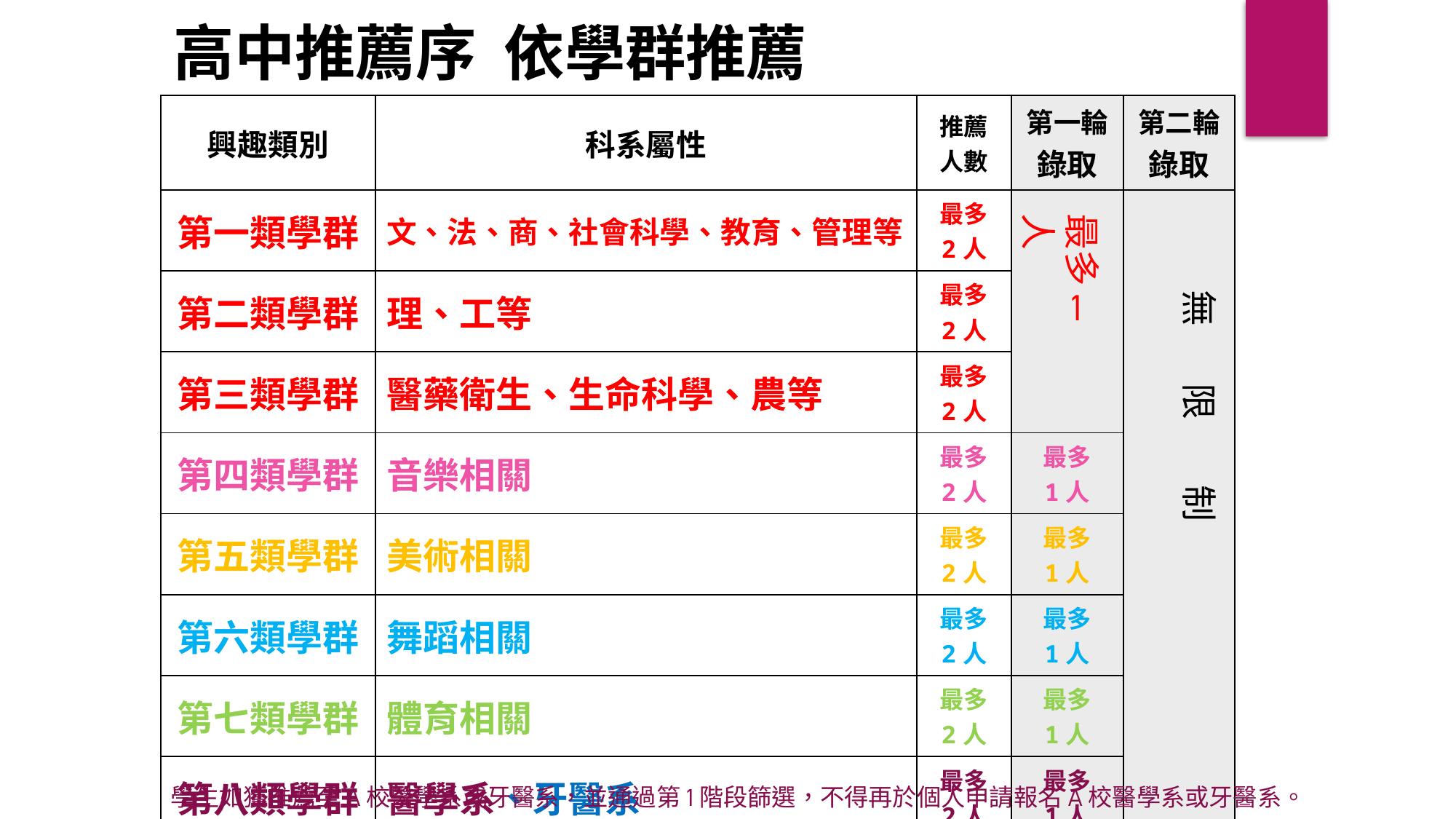

高中推薦序  依學群推薦
| 興趣類別 | 科系屬性 | 推薦 人數 | 第一輪 錄取 | 第二輪 錄取 |
| --- | --- | --- | --- | --- |
| 第一類學群 | 文、法、商、社會科學、教育、管理等 | 最多 2人 |  |  |
| 第二類學群 | 理、工等 | 最多 2人 |  |  |
| 第三類學群 | 醫藥衛生、生命科學、農等 | 最多 2人 |  |  |
| 第四類學群 | 音樂相關 | 最多 2人 | 最多 1人 |  |
| 第五類學群 | 美術相關 | 最多 2人 | 最多 1人 |  |
| 第六類學群 | 舞蹈相關 | 最多 2人 | 最多 1人 |  |
| 第七類學群 | 體育相關 | 最多 2人 | 最多 1人 |  |
| 第八類學群 | 醫學系、牙醫系 | 最多 2人 | 最多 1人 |  |
最多      人
1
無       限        制
學生如獲推薦至A校醫學系或牙醫系，並通過第1階段篩選，不得再於個人申請報名A校醫學系或牙醫系。